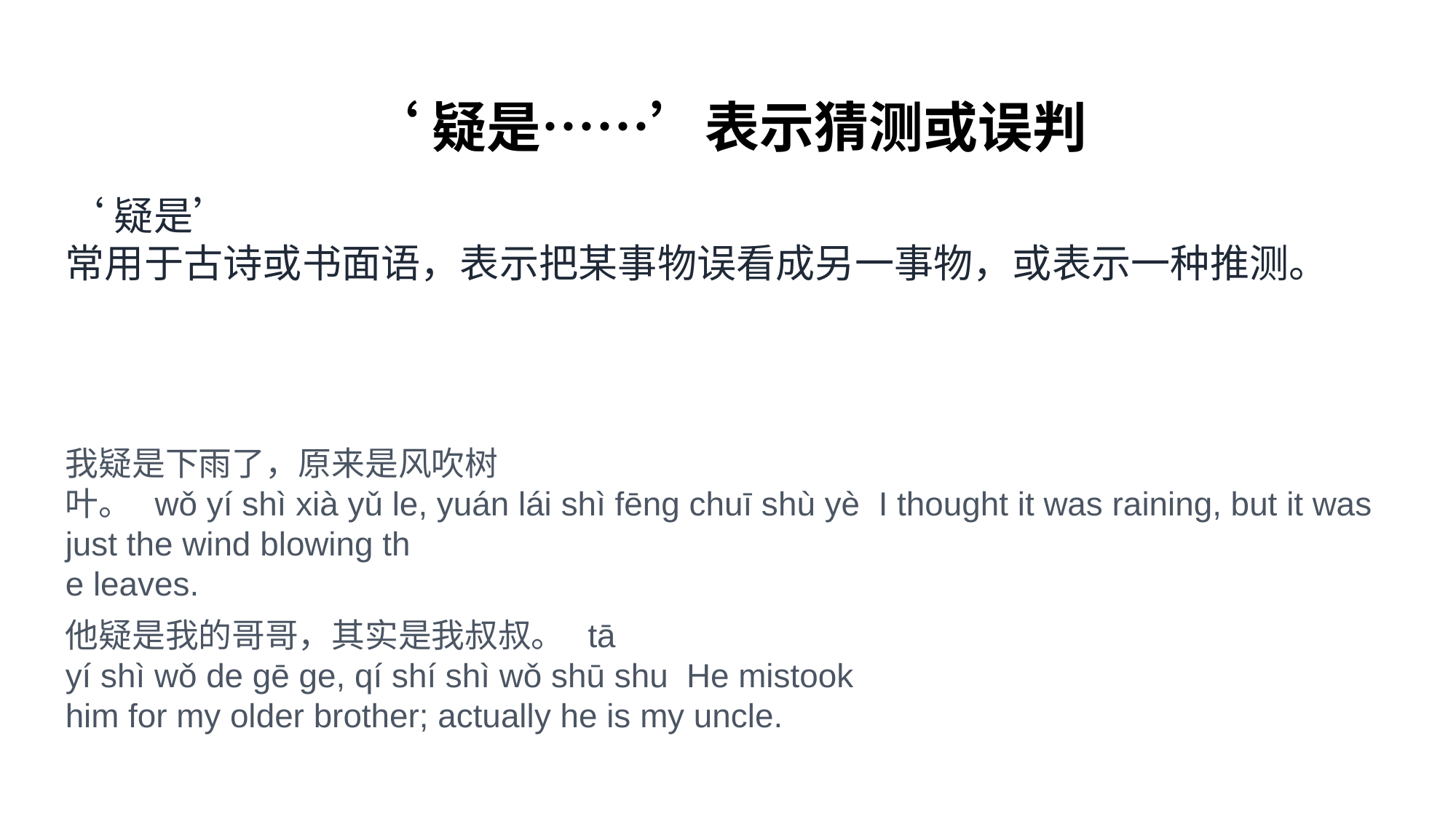

‘疑是……’表示猜测或误判
‘疑是’
常用于古诗或书面语，表示把某事物误看成另一事物，或表示一种推测。
我疑是下雨了，原来是风吹树
叶。  wǒ yí shì xià yǔ le, yuán lái shì fēng chuī shù yè  I thought it was raining, but it was just the wind blowing th
e leaves.
他疑是我的哥哥，其实是我叔叔。  tā
yí shì wǒ de gē ge, qí shí shì wǒ shū shu  He mistook
him for my older brother; actually he is my uncle.